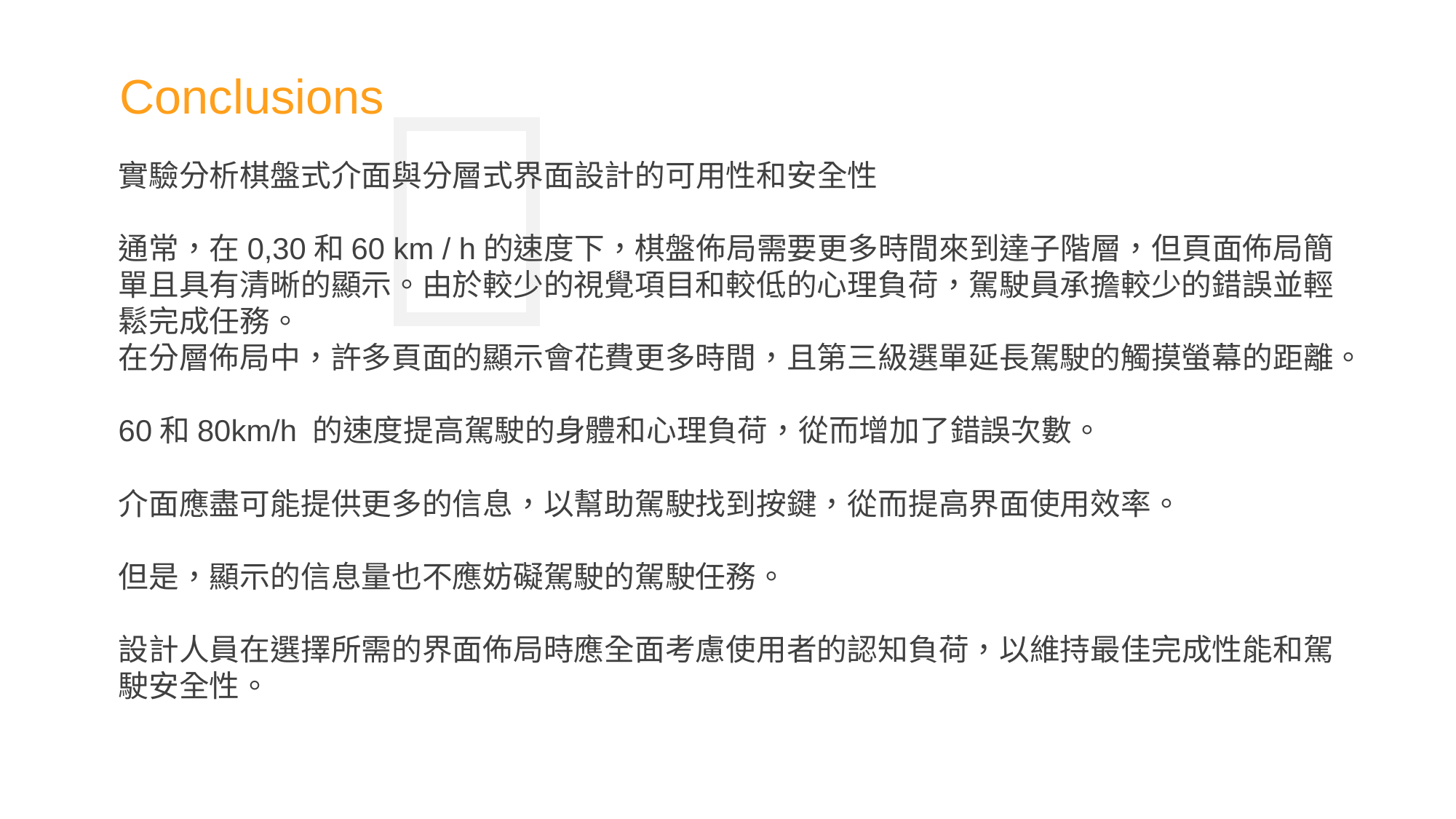

Conclusions

實驗分析棋盤式介面與分層式界面設計的可用性和安全性

通常，在0,30和60 km / h的速度下，棋盤佈局需要更多時間來到達子階層，但頁面佈局簡單且具有清晰的顯示。由於較少的視覺項目和較低的心理負荷，駕駛員承擔較少的錯誤並輕鬆完成任務。
在分層佈局中，許多頁面的顯示會花費更多時間，且第三級選單延長駕駛的觸摸螢幕的距離。

60和80km/h 的速度提高駕駛的身體和心理負荷，從而增加了錯誤次數。

介面應盡可能提供更多的信息，以幫助駕駛找到按鍵，從而提高界面使用效率。

但是，顯示的信息量也不應妨礙駕駛的駕駛任務。

設計人員在選擇所需的界面佈局時應全面考慮使用者的認知負荷，以維持最佳完成性能和駕駛安全性。